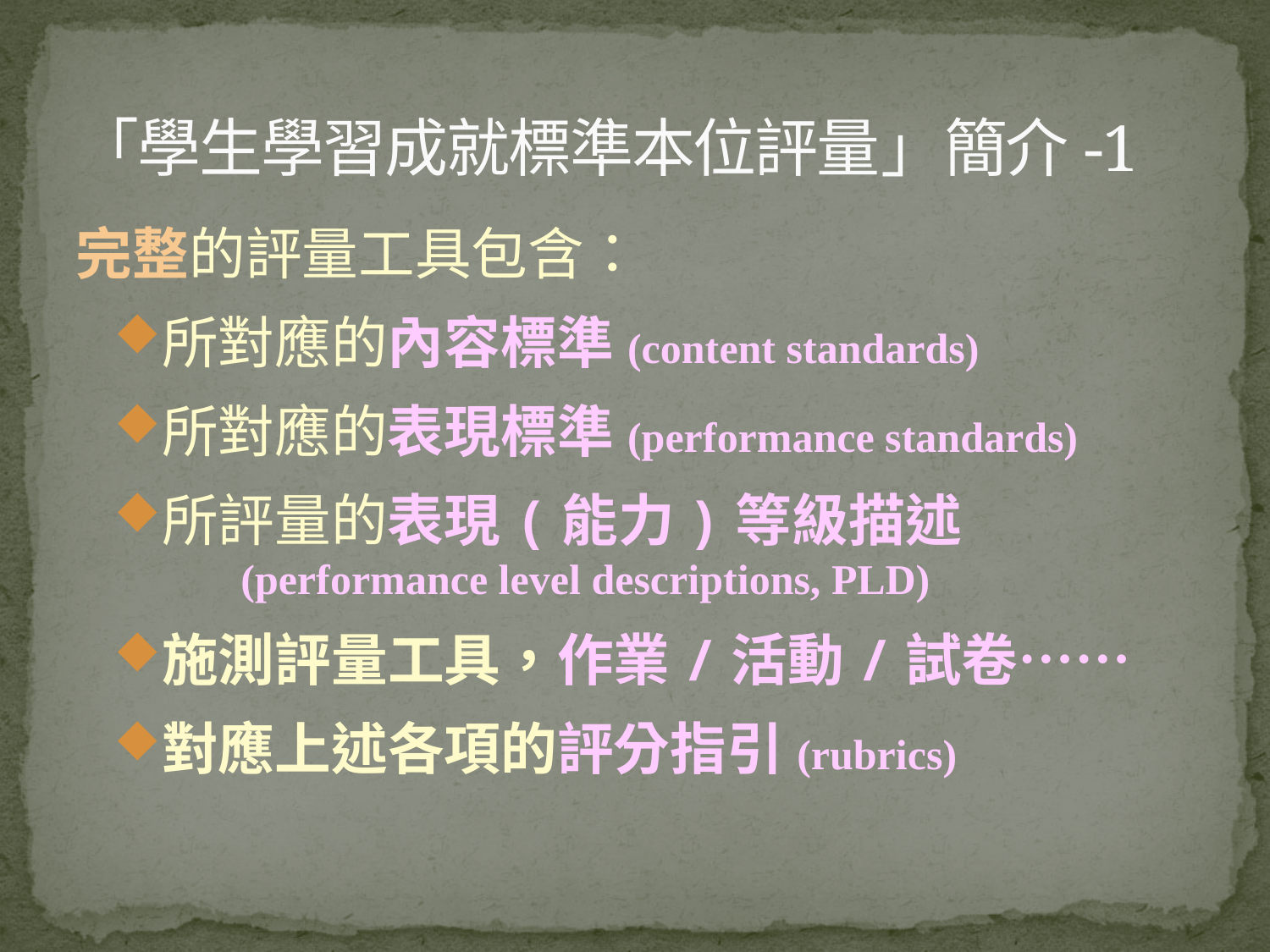

# 「學生學習成就標準本位評量」簡介-1
完整的評量工具包含：
所對應的內容標準(content standards)
所對應的表現標準(performance standards)
所評量的表現(能力)等級描述
           (performance level descriptions, PLD)
施測評量工具，作業/活動/試卷……
對應上述各項的評分指引(rubrics)